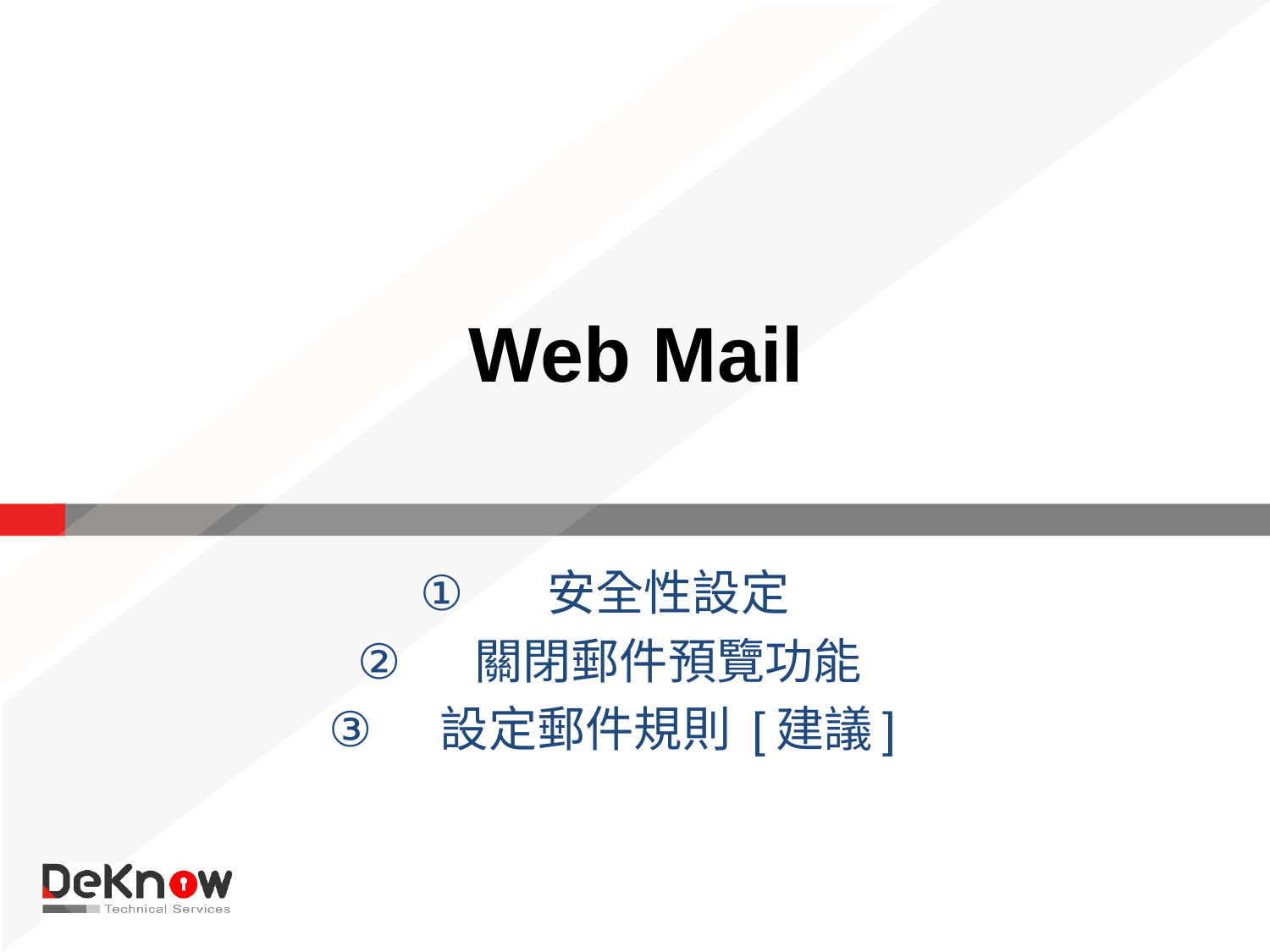

# Web Mail
安全性設定
關閉郵件預覽功能
設定郵件規則 [建議]